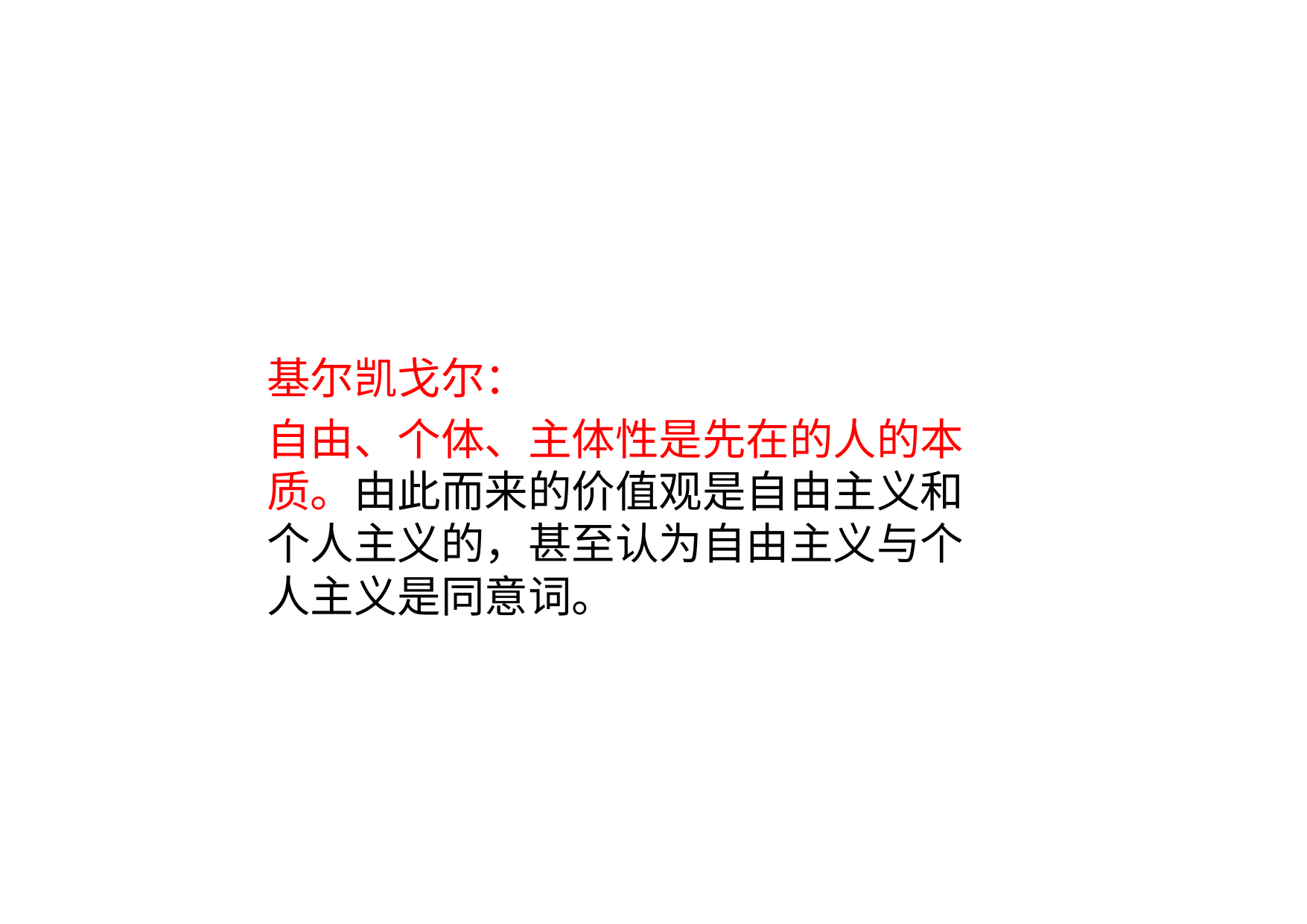

#
基尔凯戈尔：
自由、个体、主体性是先在的人的本质。由此而来的价值观是自由主义和个人主义的，甚至认为自由主义与个人主义是同意词。